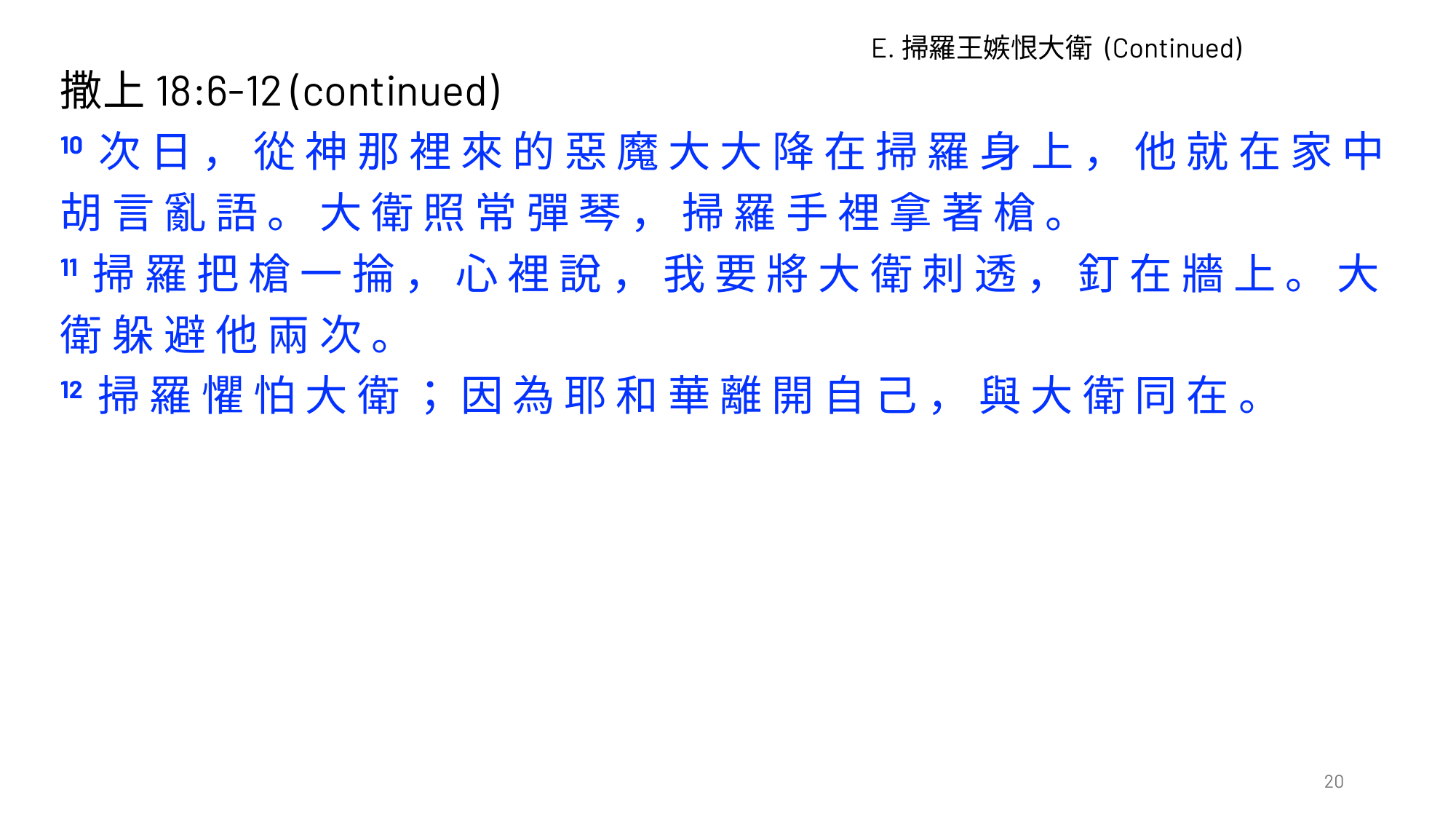

E.掃羅王嫉恨大衛 (Continued)
撒上18:6-12 (continued)
10 次 日 ， 從 神 那 裡 來 的 惡 魔 大 大 降 在 掃 羅 身 上 ， 他 就 在 家 中 胡 言 亂 語 。 大 衛 照 常 彈 琴 ， 掃 羅 手 裡 拿 著 槍 。
11 掃 羅 把 槍 一 掄 ， 心 裡 說 ， 我 要 將 大 衛 刺 透 ， 釘 在 牆 上 。 大 衛 躲 避 他 兩 次 。
12 掃 羅 懼 怕 大 衛 ； 因 為 耶 和 華 離 開 自 己 ， 與 大 衛 同 在 。

20